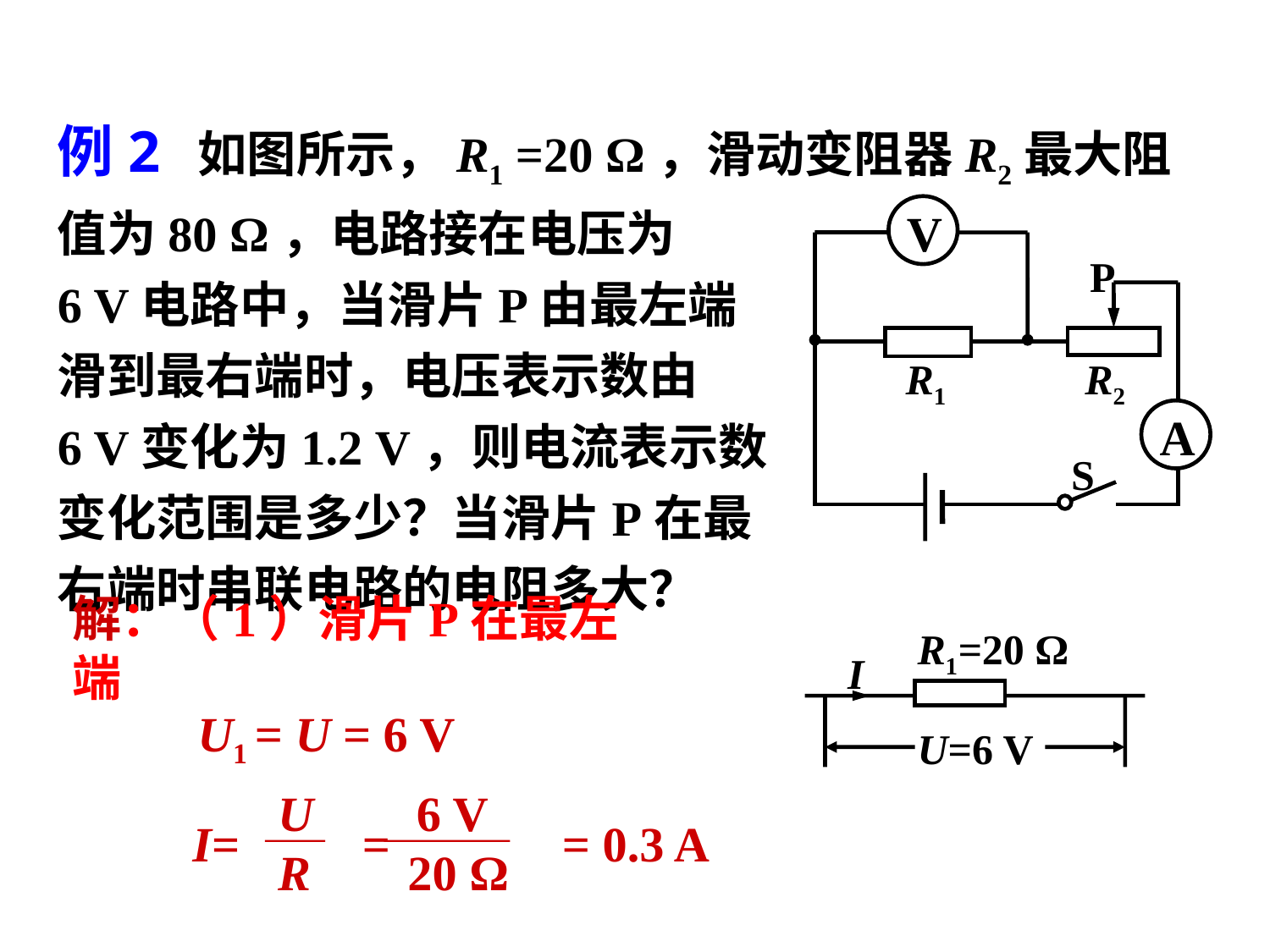

例2  如图所示，R1 =20 Ω，滑动变阻器R2最大阻值为80 Ω，电路接在电压为
6 V电路中，当滑片P由最左端
滑到最右端时，电压表示数由
6 V变化为1.2 V，则电流表示数
变化范围是多少？当滑片P在最
右端时串联电路的电阻多大？

V

P

R1
R2

A
S

解：（1）滑片P在最左端

R1=20 Ω
I

U=6 V

U1 = U = 6 V
U
R
6 V
 20 Ω
I=　　=　　　= 0.3 A